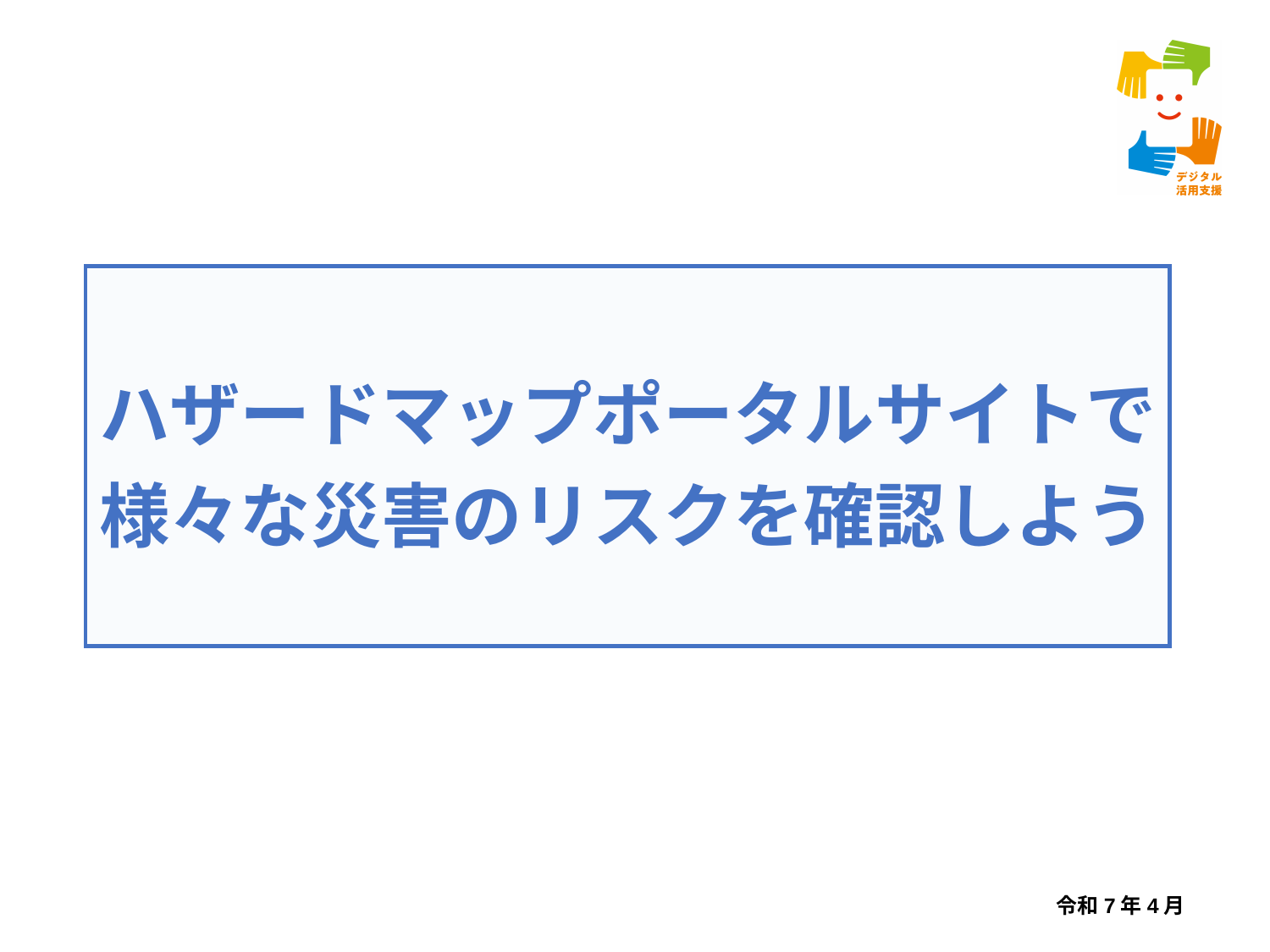

ハザードマップポータルサイトで様々な災害のリスクを確認しよう
令和7年4月